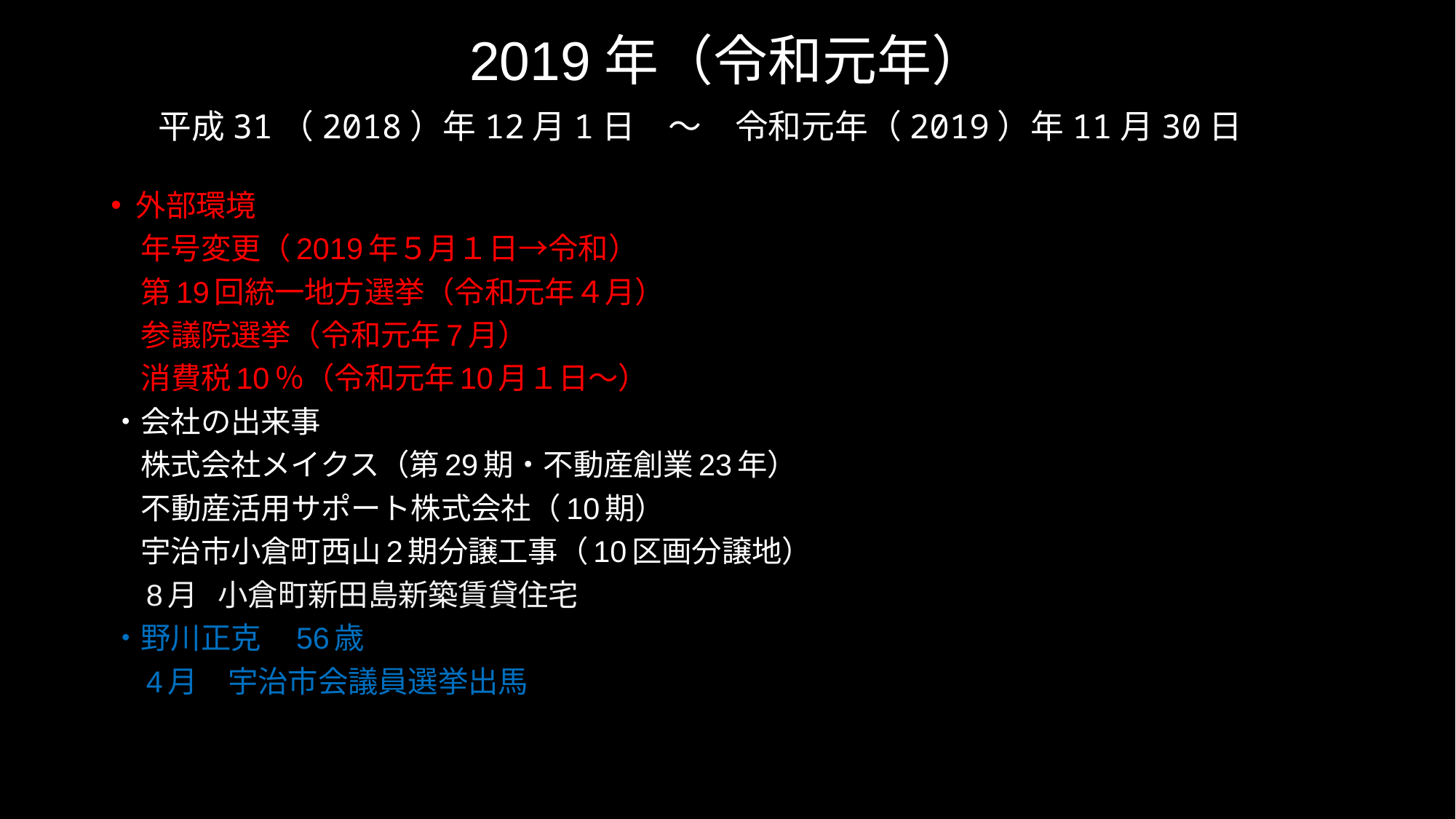

# 2019年（令和元年） 平成31（2018）年12月1日　～　令和元年（2019）年11月30日
外部環境
　年号変更（2019年５月１日→令和）
　第19回統一地方選挙（令和元年４月）
　参議院選挙（令和元年7月）
　消費税10％（令和元年10月１日～）
・会社の出来事
　株式会社メイクス（第29期・不動産創業23年）
　不動産活用サポート株式会社（10期）
　宇治市小倉町西山2期分譲工事（10区画分譲地）
　8月   小倉町新田島新築賃貸住宅
・野川正克　56歳
　4月　宇治市会議員選挙出馬